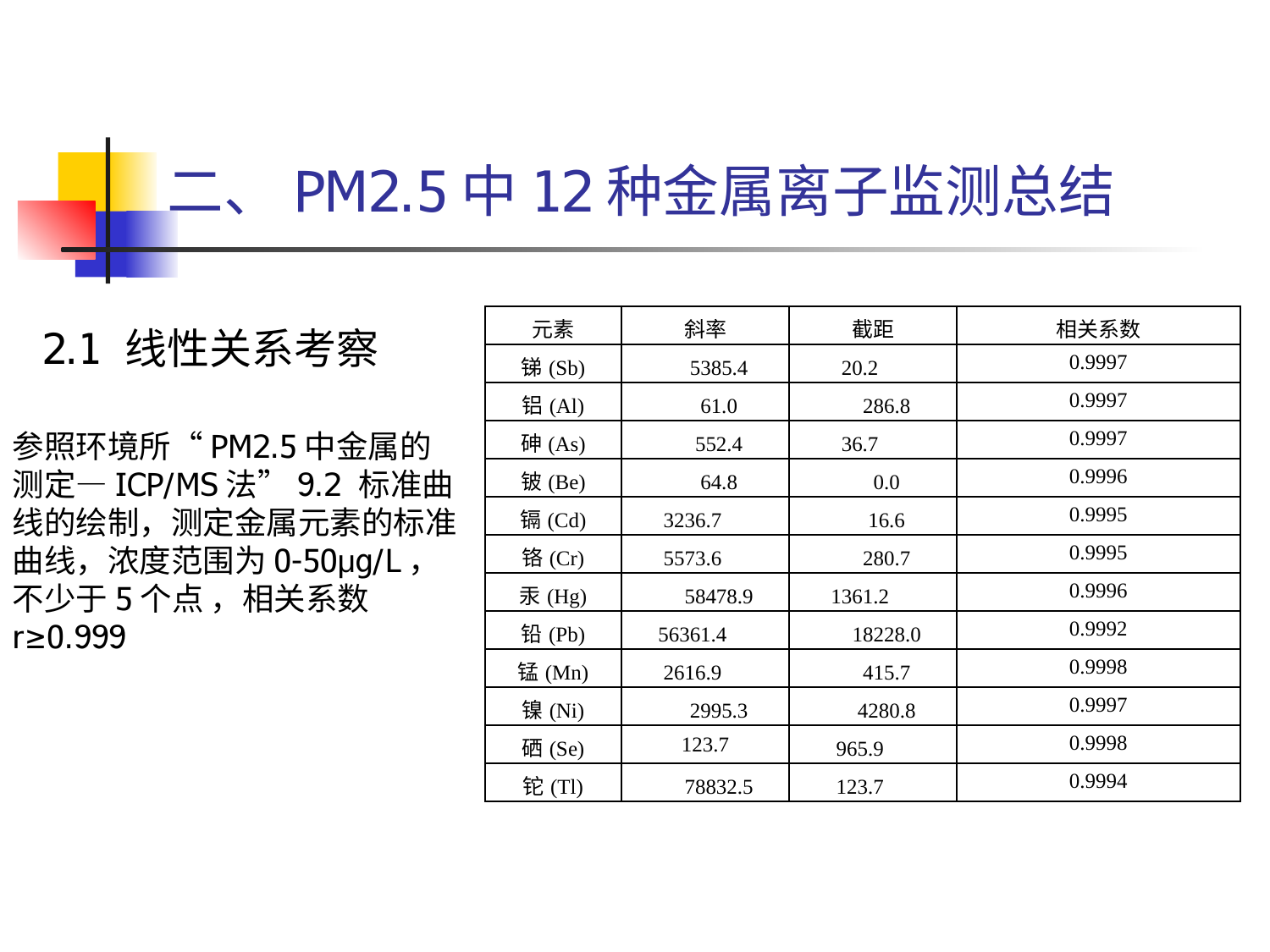

二、PM2.5中12种金属离子监测总结
| 元素 | 斜率 | 截距 | 相关系数 |
| --- | --- | --- | --- |
| 锑(Sb) | 5385.4 | 20.2 | 0.9997 |
| 铝(Al) | 61.0 | 286.8 | 0.9997 |
| 砷(As) | 552.4 | 36.7 | 0.9997 |
| 铍(Be) | 64.8 | 0.0 | 0.9996 |
| 镉(Cd) | 3236.7 | 16.6 | 0.9995 |
| 铬(Cr) | 5573.6 | 280.7 | 0.9995 |
| 汞(Hg) | 58478.9 | 1361.2 | 0.9996 |
| 铅(Pb) | 56361.4 | 18228.0 | 0.9992 |
| 锰(Mn) | 2616.9 | 415.7 | 0.9998 |
| 镍(Ni) | 2995.3 | 4280.8 | 0.9997 |
| 硒(Se) | 123.7 | 965.9 | 0.9998 |
| 铊(Tl) | 78832.5 | 123.7 | 0.9994 |
2.1 线性关系考察
参照环境所“PM2.5中金属的测定—ICP/MS法”9.2 标准曲线的绘制，测定金属元素的标准曲线，浓度范围为0-50μg/L，不少于5个点 ，相关系数r≥0.999